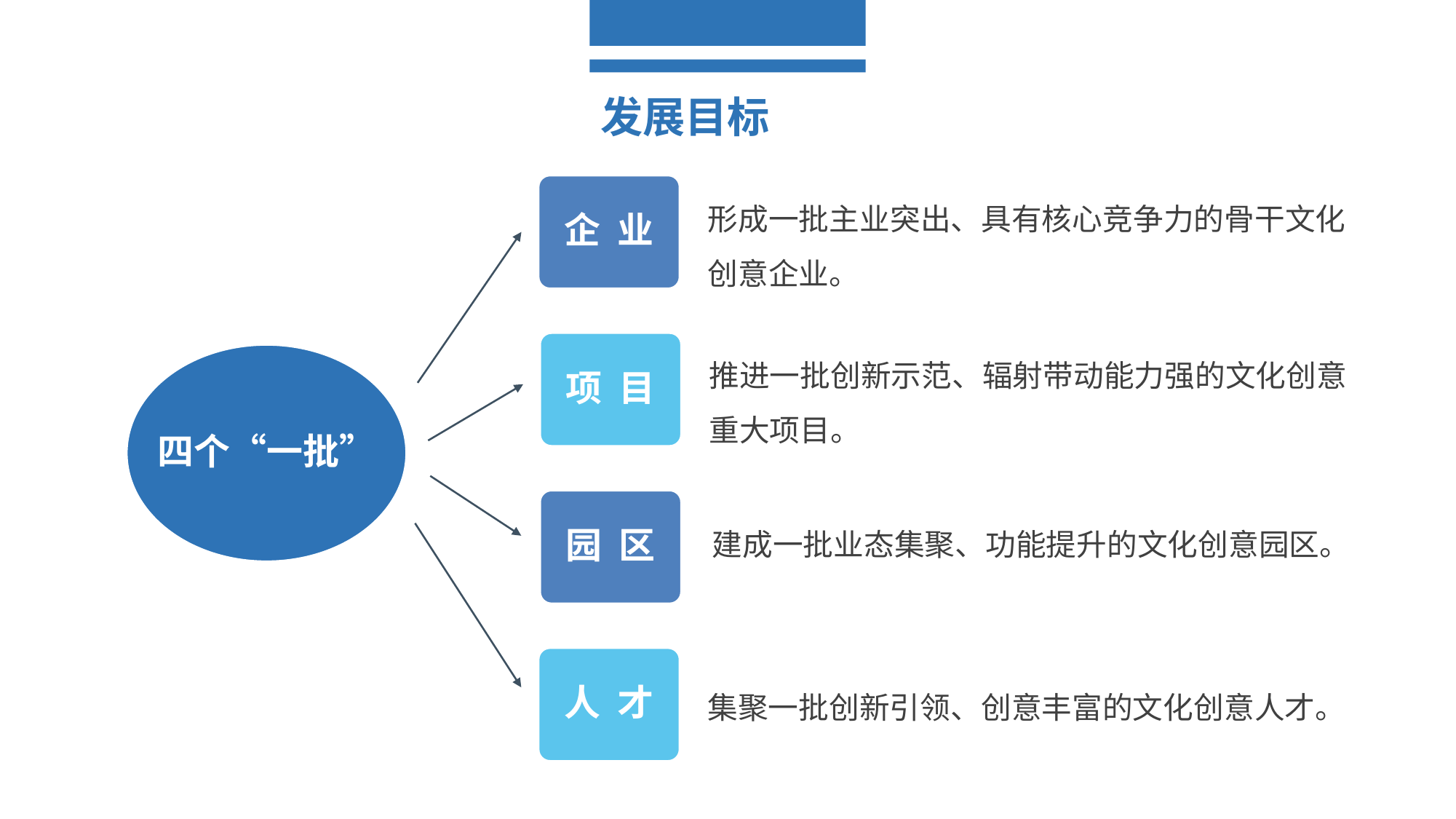

发展目标
企  业
形成一批主业突出、具有核心竞争力的骨干文化创意企业。

项  目
推进一批创新示范、辐射带动能力强的文化创意重大项目。
四个“一批”
发展目标
组织实施
园  区
建成一批业态集聚、功能提升的文化创意园区。

人  才
集聚一批创新引领、创意丰富的文化创意人才。